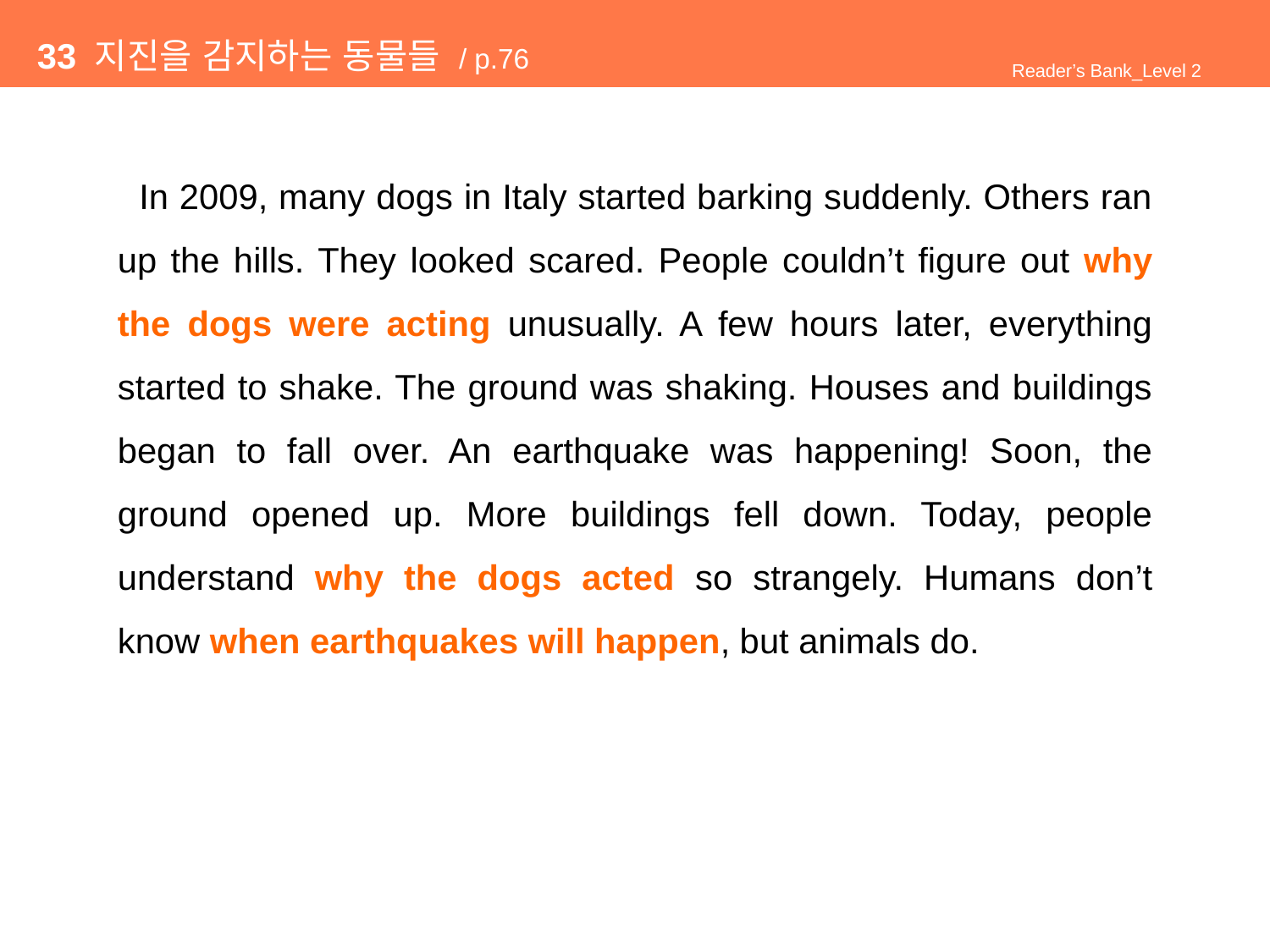

# 33 지진을 감지하는 동물들 / p.76
Reader’s Bank_Level 2

  In 2009, many dogs in Italy started barking suddenly. Others ran up the hills. They looked scared. People couldn’t figure out why the dogs were acting unusually. A few hours later, everything started to shake. The ground was shaking. Houses and buildings began to fall over. An earthquake was happening! Soon, the ground opened up. More buildings fell down. Today, people understand why the dogs acted so strangely. Humans don’t know when earthquakes will happen, but animals do.